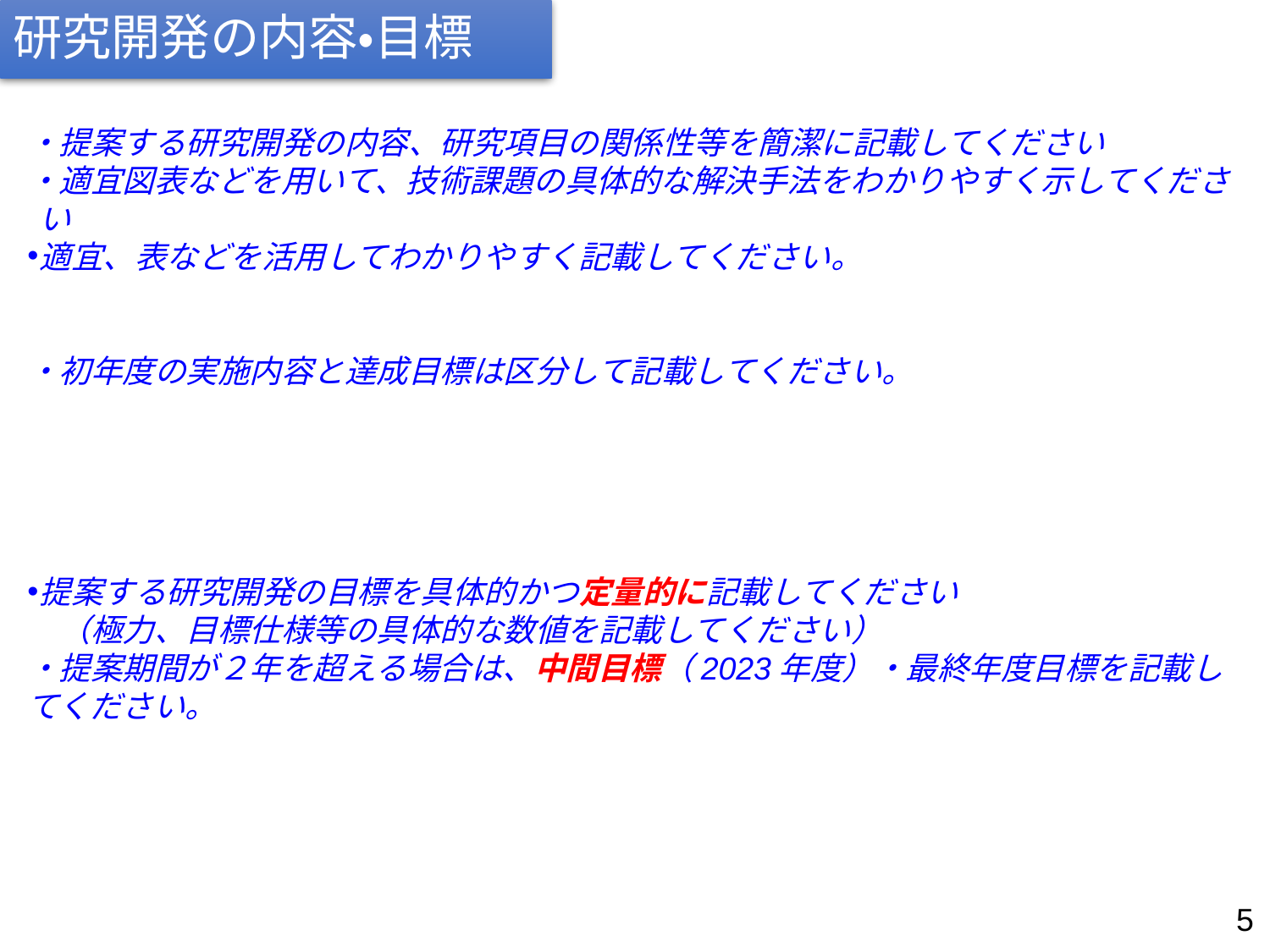

# 研究開発の内容・目標
・提案する研究開発の内容、研究項目の関係性等を簡潔に記載してください
・適宜図表などを用いて、技術課題の具体的な解決手法をわかりやすく示してください
適宜、表などを活用してわかりやすく記載してください。

・初年度の実施内容と達成目標は区分して記載してください。
提案する研究開発の目標を具体的かつ定量的に記載してください
　（極力、目標仕様等の具体的な数値を記載してください）
・提案期間が２年を超える場合は、中間目標（2023年度）・最終年度目標を記載してください。
5